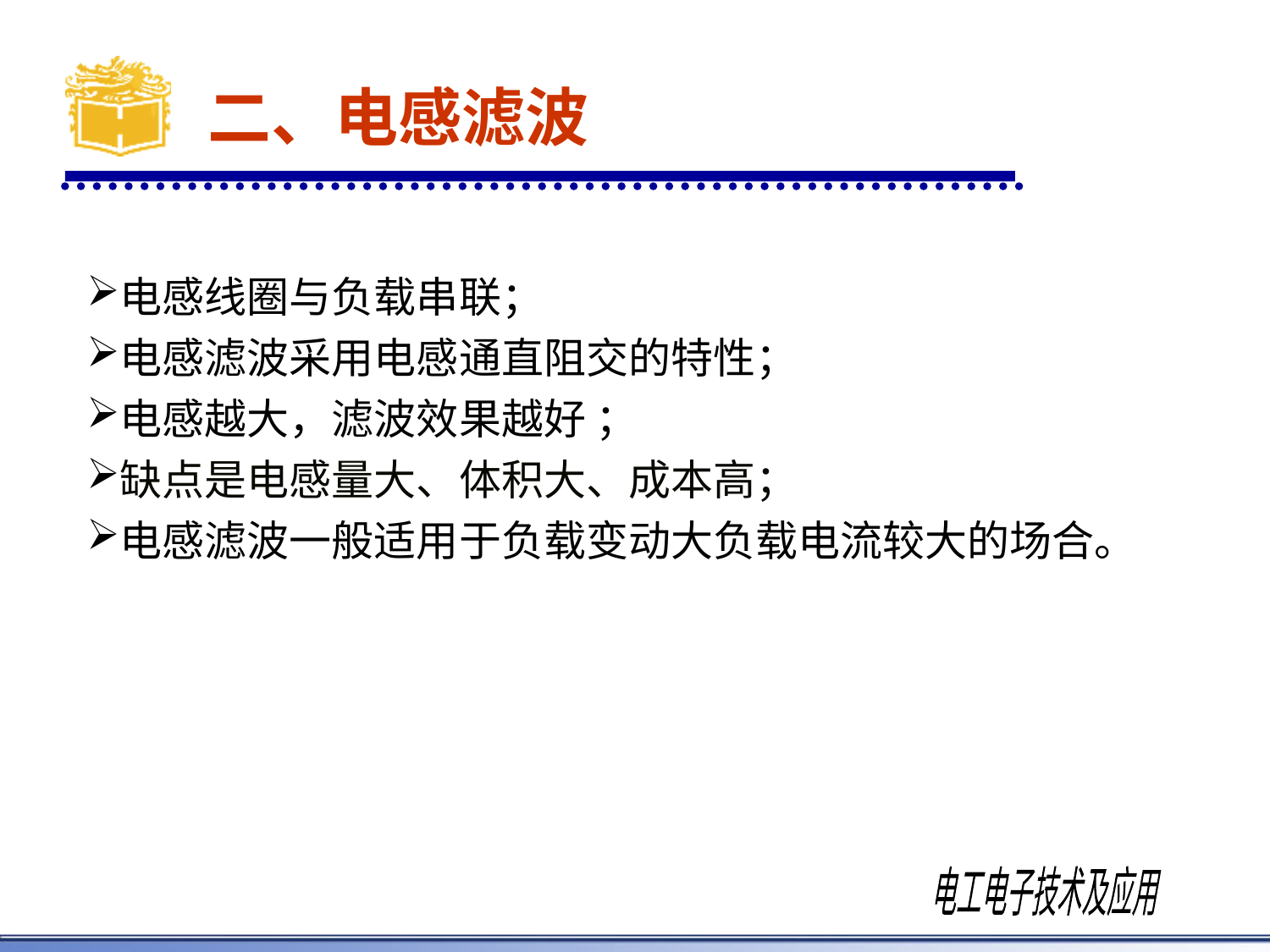

# 二、电感滤波
电感线圈与负载串联；
电感滤波采用电感通直阻交的特性；
电感越大，滤波效果越好 ；
缺点是电感量大、体积大、成本高；
电感滤波一般适用于负载变动大负载电流较大的场合。